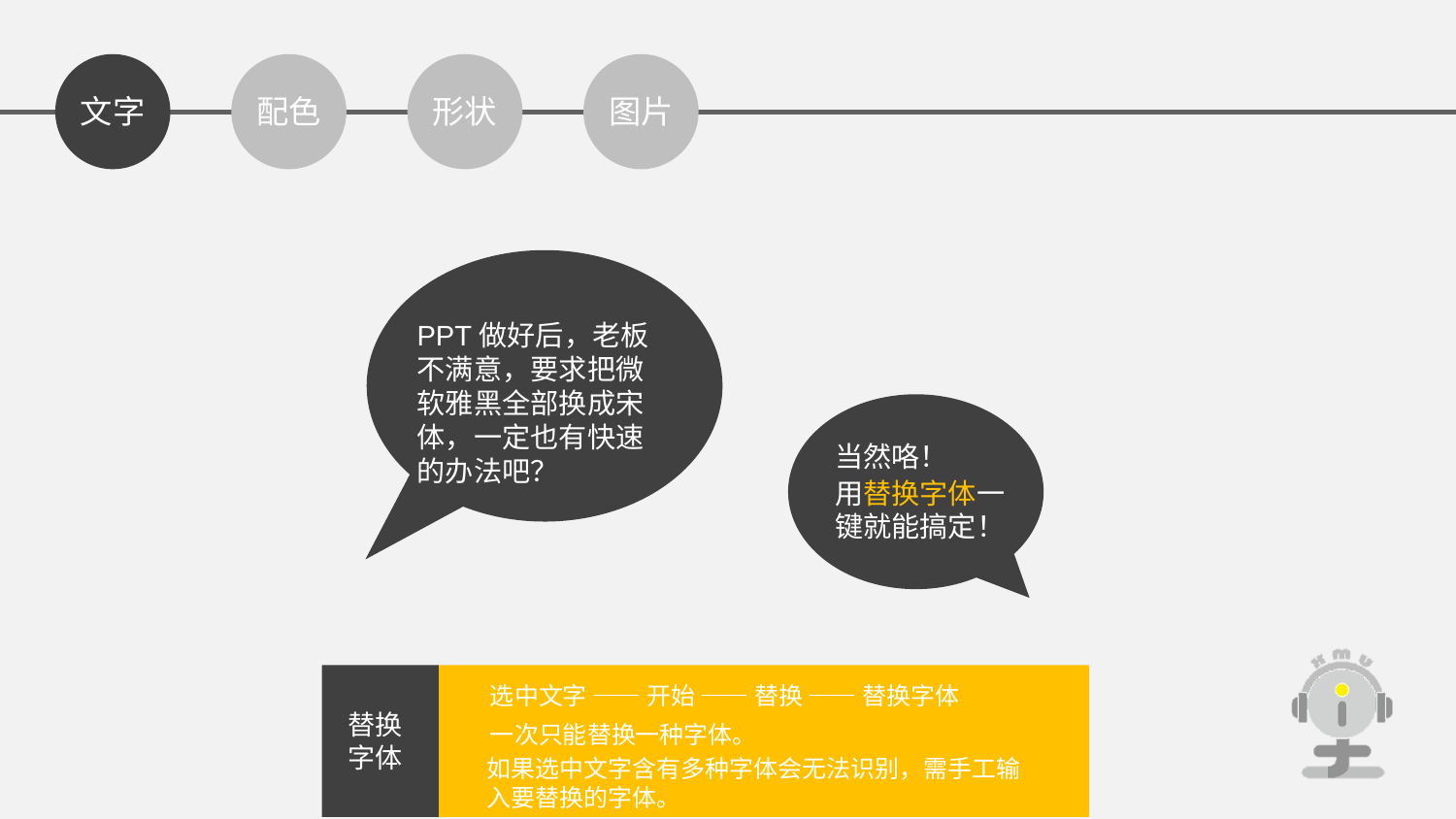

文字
配色
形状
图片

PPT做好后，老板不满意，要求把微软雅黑全部换成宋体，一定也有快速的办法吧？

当然咯！
用替换字体一键就能搞定！
选中文字 —— 开始 —— 替换 —— 替换字体

一次只能替换一种字体。
替换字体
如果选中文字含有多种字体会无法识别，需手工输入要替换的字体。